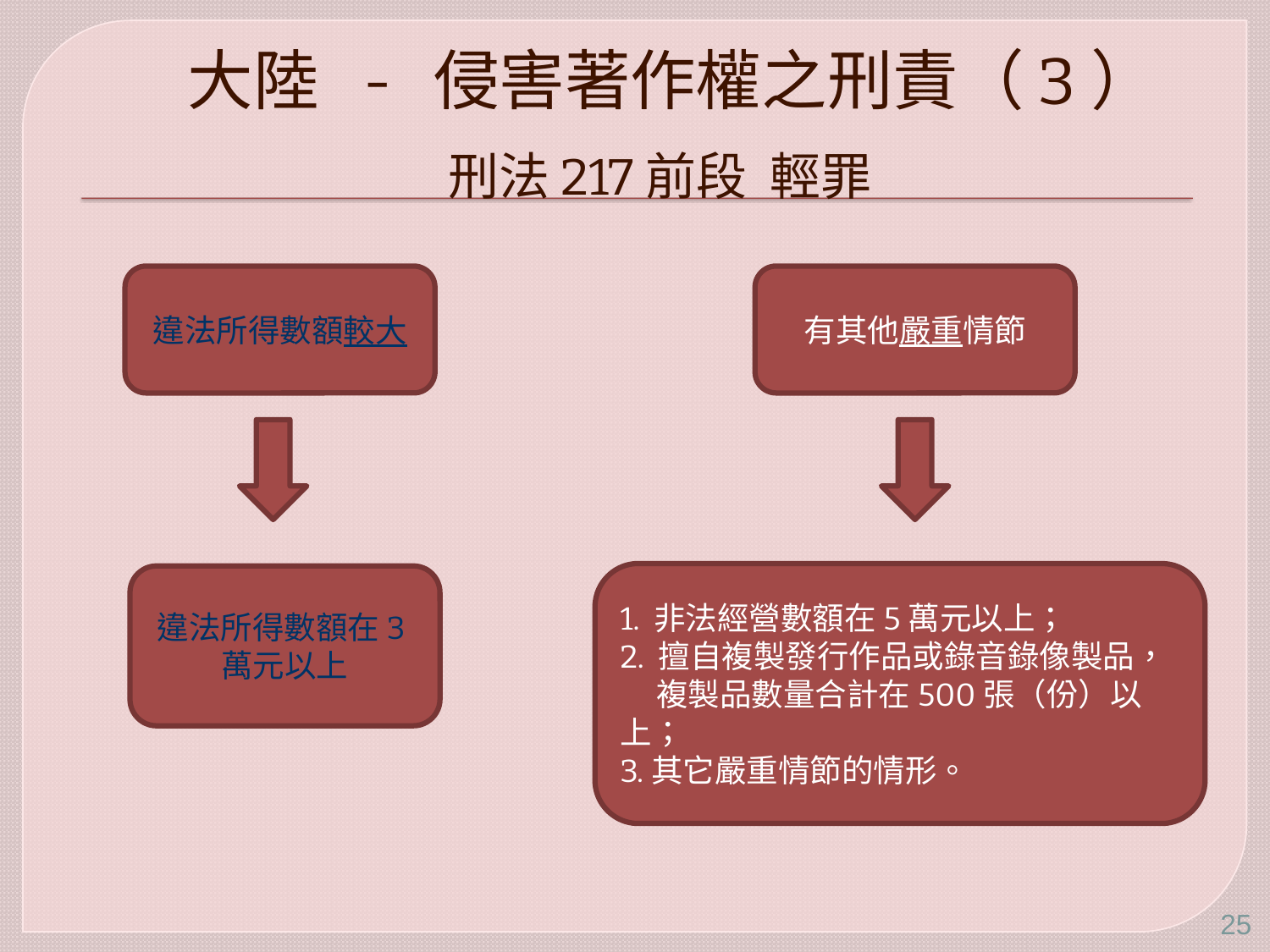

# 大陸  -  侵害著作權之刑責（3） 刑法217前段  輕罪

違法所得數額較大
有其他嚴重情節

1. 非法經營數額在5萬元以上；
2. 擅自複製發行作品或錄音錄像製品，
    複製品數量合計在500張（份）以上；
3.其它嚴重情節的情形。
違法所得數額在3萬元以上
25